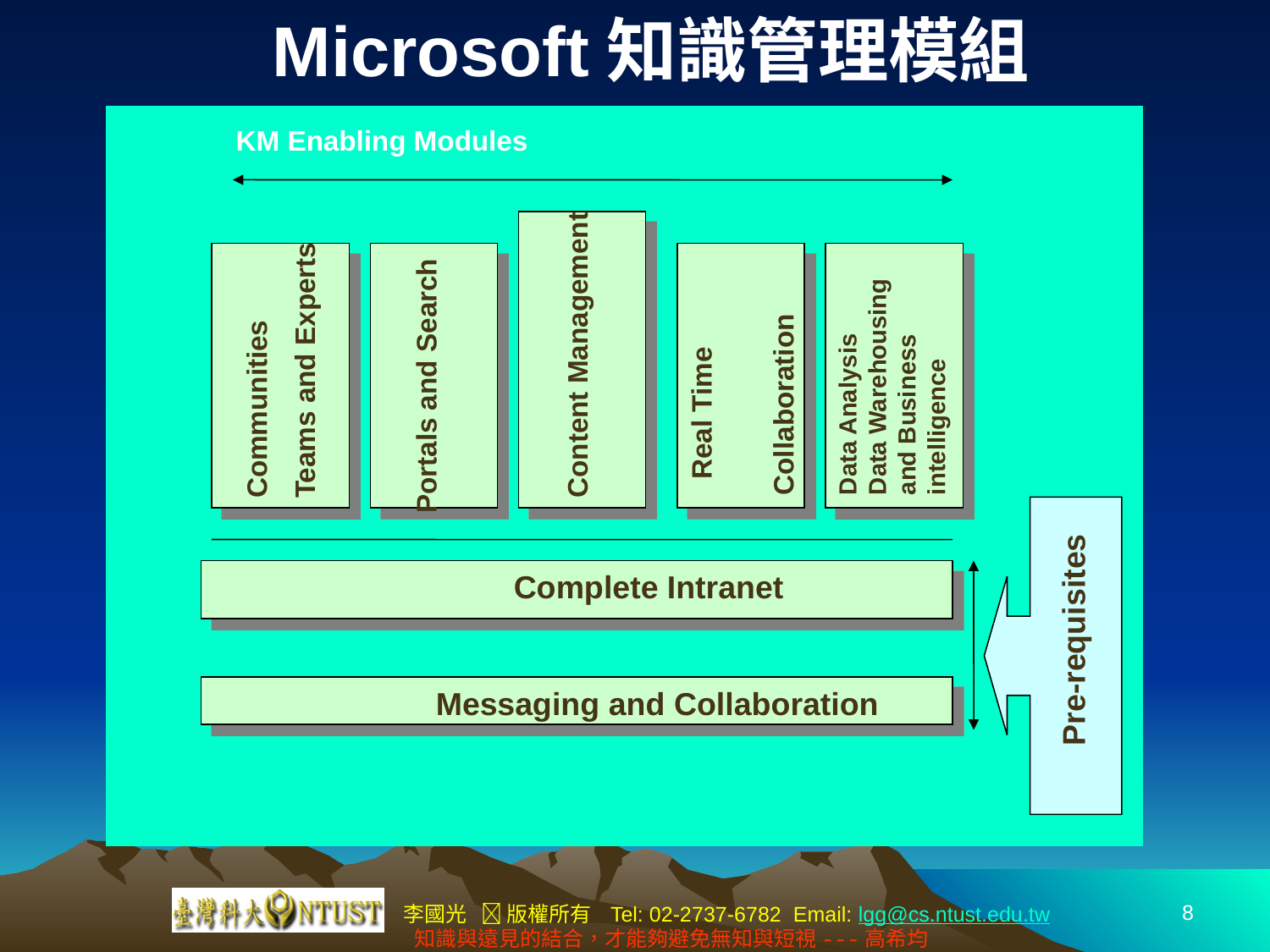

Microsoft知識管理模組

               KM Enabling Modules

Content Management

Portals and Search

Communities
Teams and Experts

Data Analysis
Data Warehousing
and Business intelligence

  Real Time
    Collaboration

Pre-requisites

                                           Complete Intranet

                         Messaging and Collaboration
8